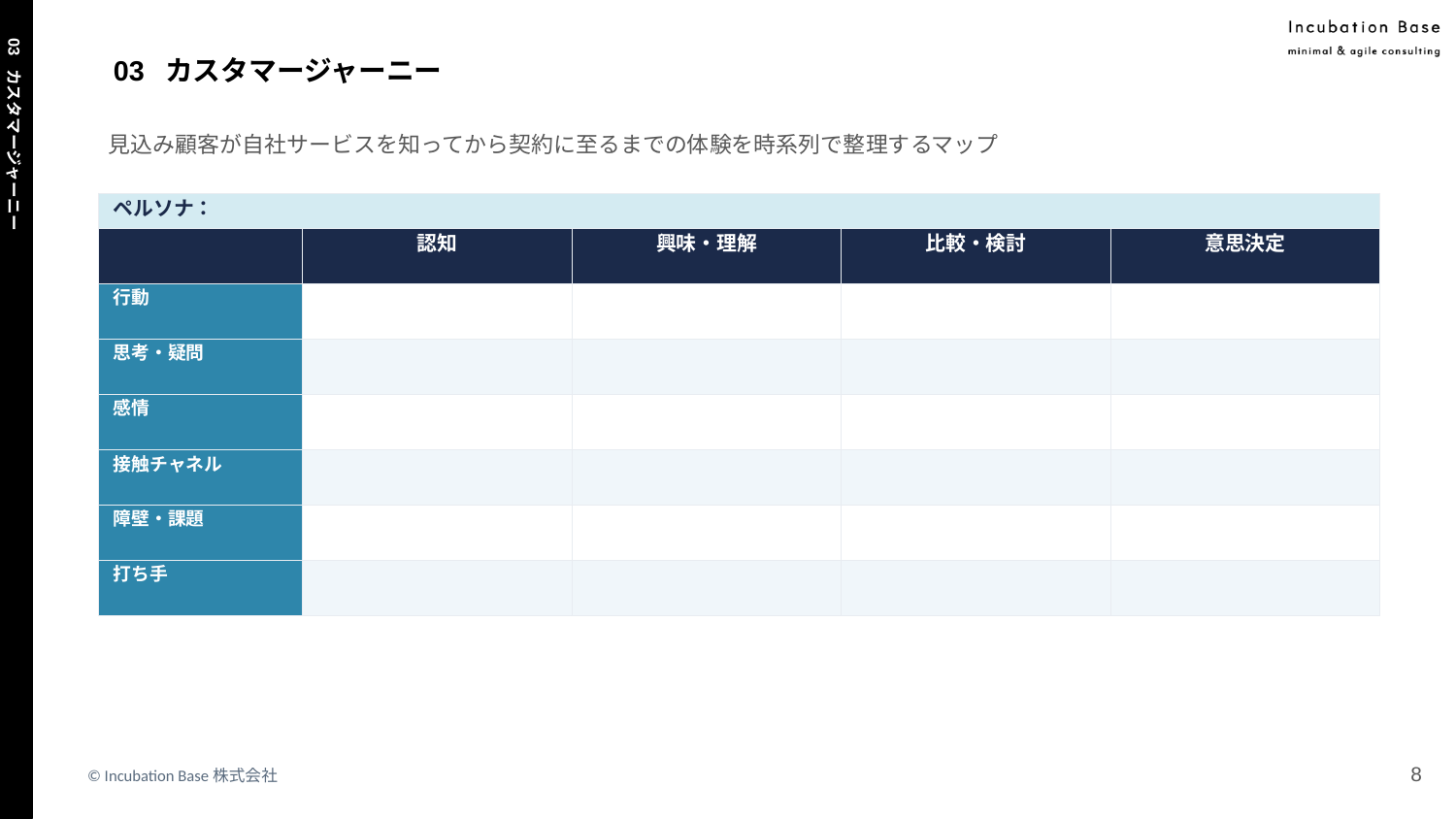

# 03  カスタマージャーニー
見込み顧客が自社サービスを知ってから契約に至るまでの体験を時系列で整理するマップ
| ペルソナ： |  |  |  |  |
| --- | --- | --- | --- | --- |
|  | 認知 | 興味・理解 | 比較・検討 | 意思決定 |
| 行動 |  |  |  |  |
| 思考・疑問 |  |  |  |  |
| 感情 |  |  |  |  |
| 接触チャネル |  |  |  |  |
| 障壁・課題 |  |  |  |  |
| 打ち手 |  |  |  |  |
03  カスタマージャーニー
8
© Incubation Base株式会社